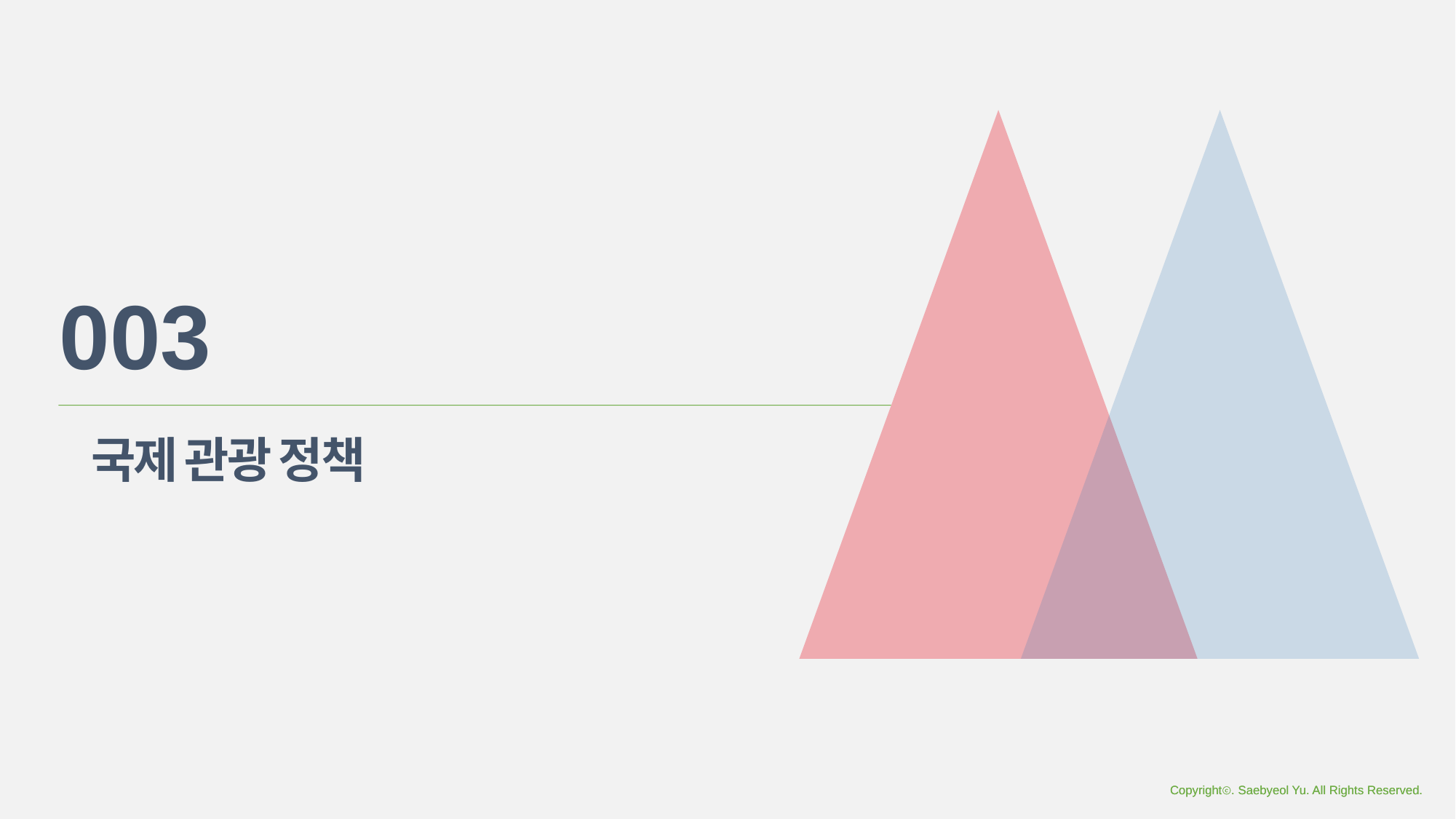

003
국제 관광 정책
Copyrightⓒ. Saebyeol Yu. All Rights Reserved.